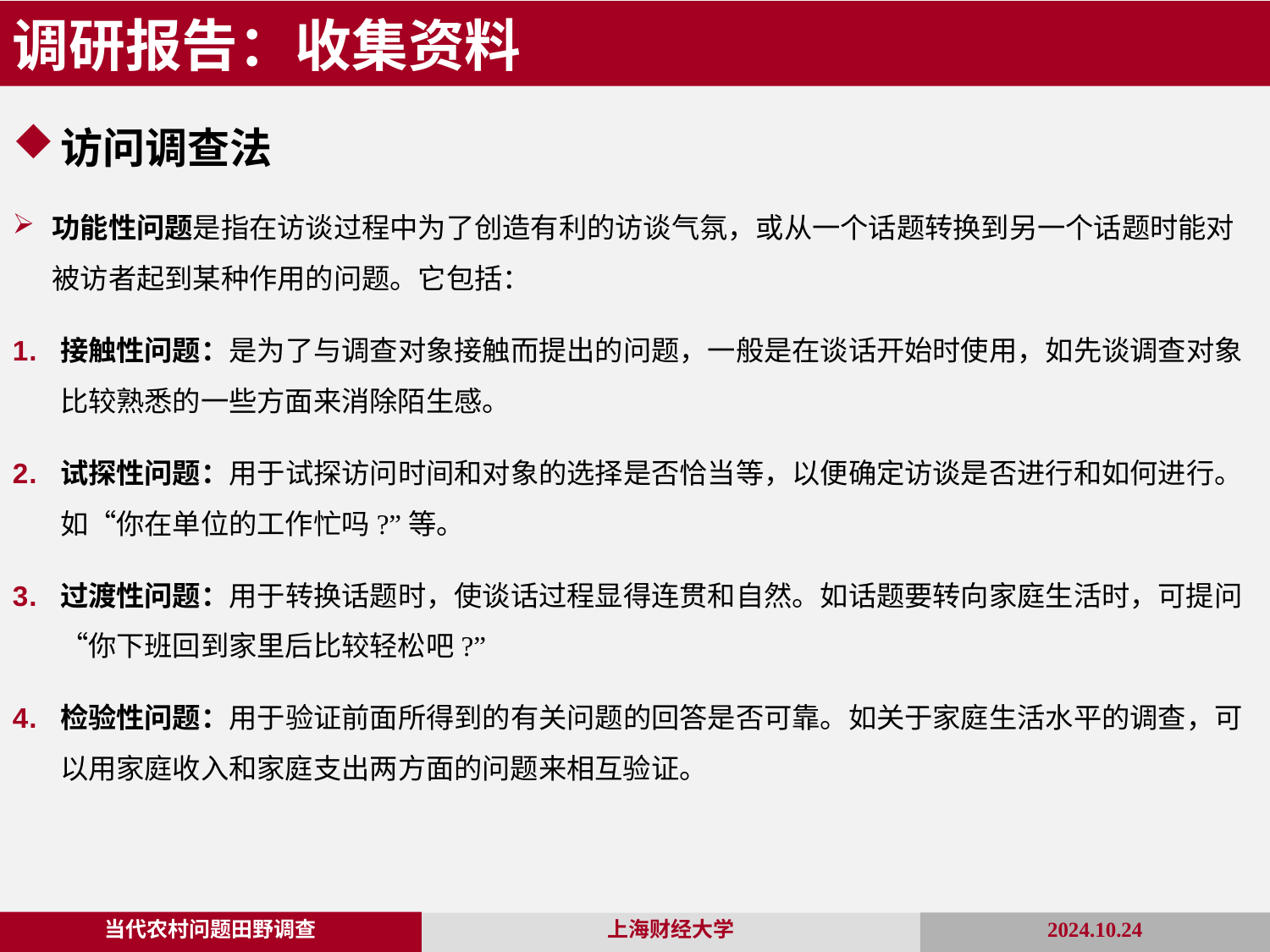

调研报告：收集资料
访问调查法
功能性问题是指在访谈过程中为了创造有利的访谈气氛，或从一个话题转换到另一个话题时能对被访者起到某种作用的问题。它包括：
接触性问题：是为了与调查对象接触而提出的问题，一般是在谈话开始时使用，如先谈调查对象比较熟悉的一些方面来消除陌生感。
试探性问题：用于试探访问时间和对象的选择是否恰当等，以便确定访谈是否进行和如何进行。如“你在单位的工作忙吗?”等。
过渡性问题：用于转换话题时，使谈话过程显得连贯和自然。如话题要转向家庭生活时，可提问“你下班回到家里后比较轻松吧?”
检验性问题：用于验证前面所得到的有关问题的回答是否可靠。如关于家庭生活水平的调查，可以用家庭收入和家庭支出两方面的问题来相互验证。

当代农村问题田野调查
2024.10.24
上海财经大学